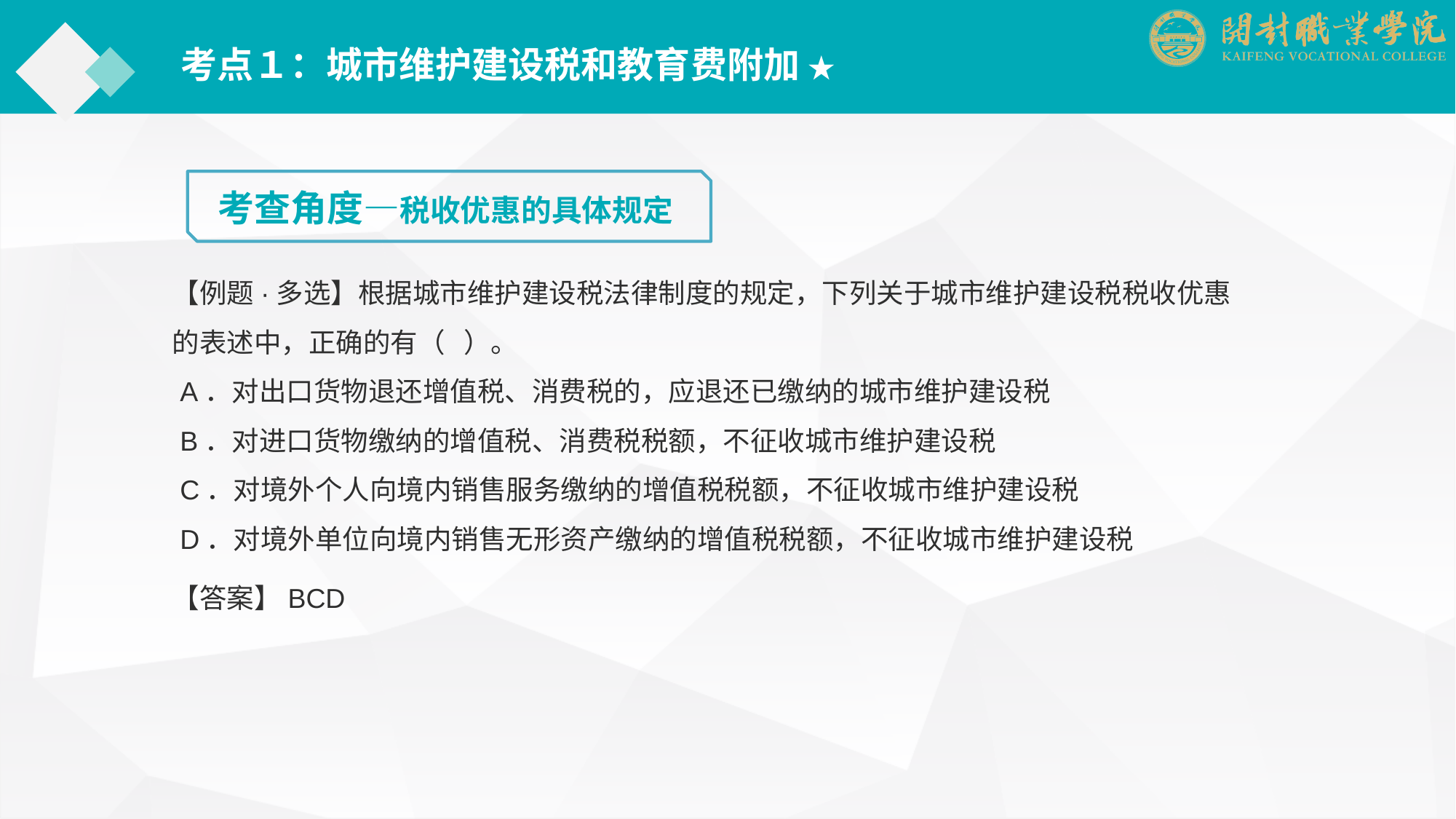

考点１：城市维护建设税和教育费附加 ★

考查角度—税收优惠的具体规定
【例题·多选】根据城市维护建设税法律制度的规定，下列关于城市维护建设税税收优惠的表述中，正确的有（   ）。
 A．对出口货物退还增值税、消费税的，应退还已缴纳的城市维护建设税
 B．对进口货物缴纳的增值税、消费税税额，不征收城市维护建设税
 C．对境外个人向境内销售服务缴纳的增值税税额，不征收城市维护建设税
 D．对境外单位向境内销售无形资产缴纳的增值税税额，不征收城市维护建设税
【答案】BCD